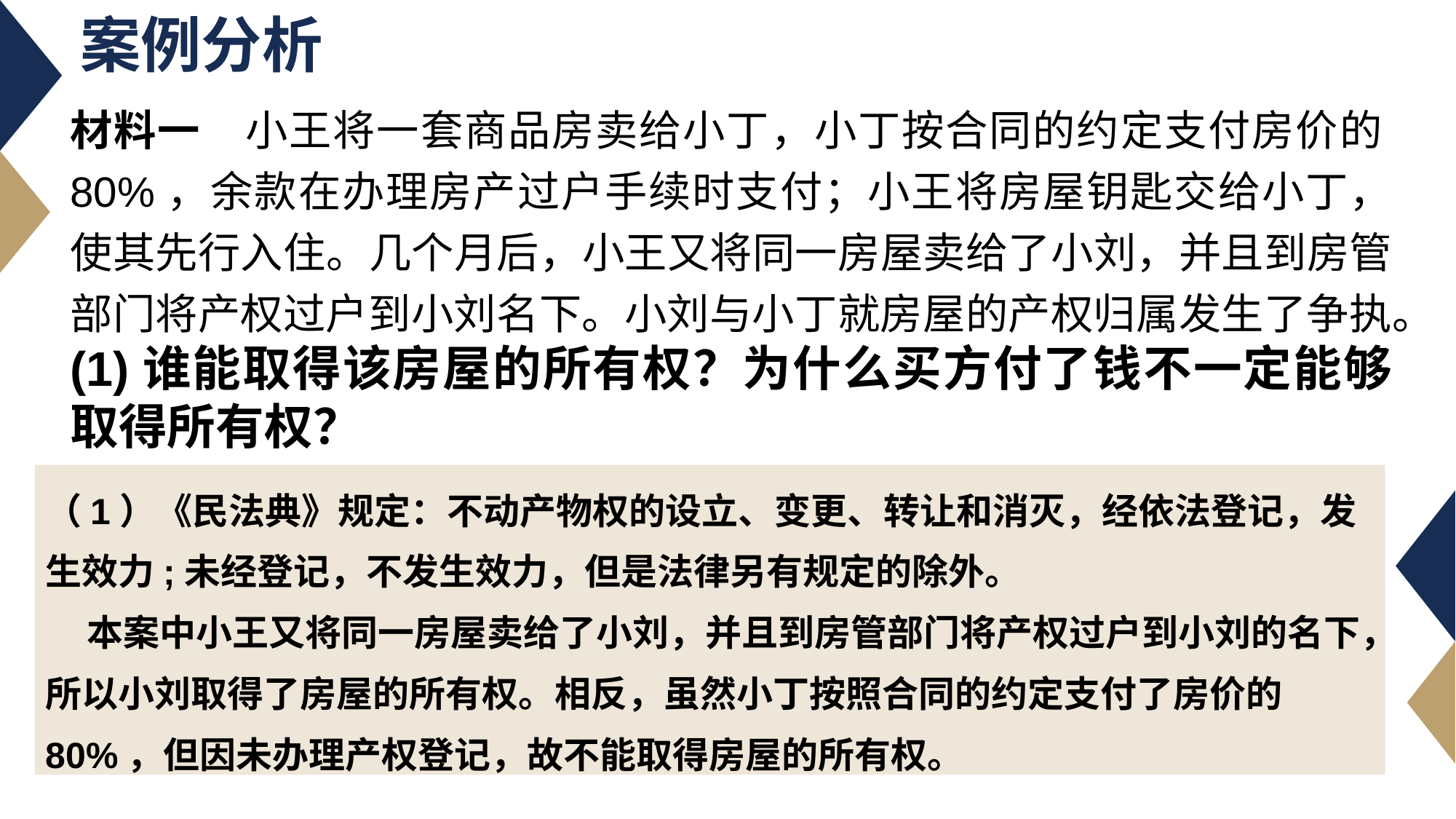

案例分析
材料一　小王将一套商品房卖给小丁，小丁按合同的约定支付房价的80%，余款在办理房产过户手续时支付；小王将房屋钥匙交给小丁，使其先行入住。几个月后，小王又将同一房屋卖给了小刘，并且到房管部门将产权过户到小刘名下。小刘与小丁就房屋的产权归属发生了争执。
(1)谁能取得该房屋的所有权？为什么买方付了钱不一定能够取得所有权？
（1）《民法典》规定：不动产物权的设立、变更、转让和消灭，经依法登记，发生效力;未经登记，不发生效力，但是法律另有规定的除外。
    本案中小王又将同一房屋卖给了小刘，并且到房管部门将产权过户到小刘的名下，所以小刘取得了房屋的所有权。相反，虽然小丁按照合同的约定支付了房价的80%，但因未办理产权登记，故不能取得房屋的所有权。